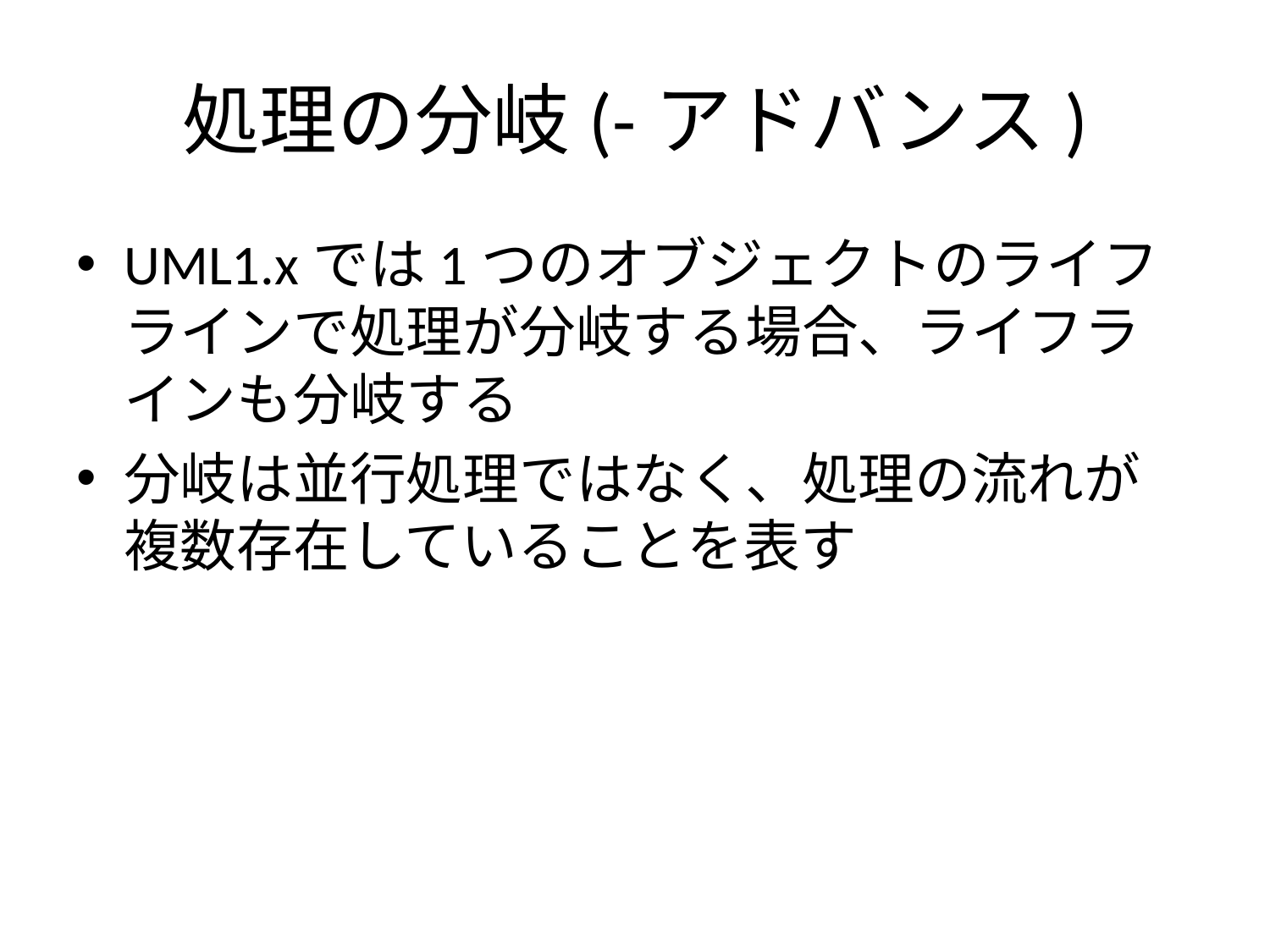

# 処理の分岐(-アドバンス)
UML1.xでは1つのオブジェクトのライフラインで処理が分岐する場合、ライフラインも分岐する
分岐は並行処理ではなく、処理の流れが複数存在していることを表す